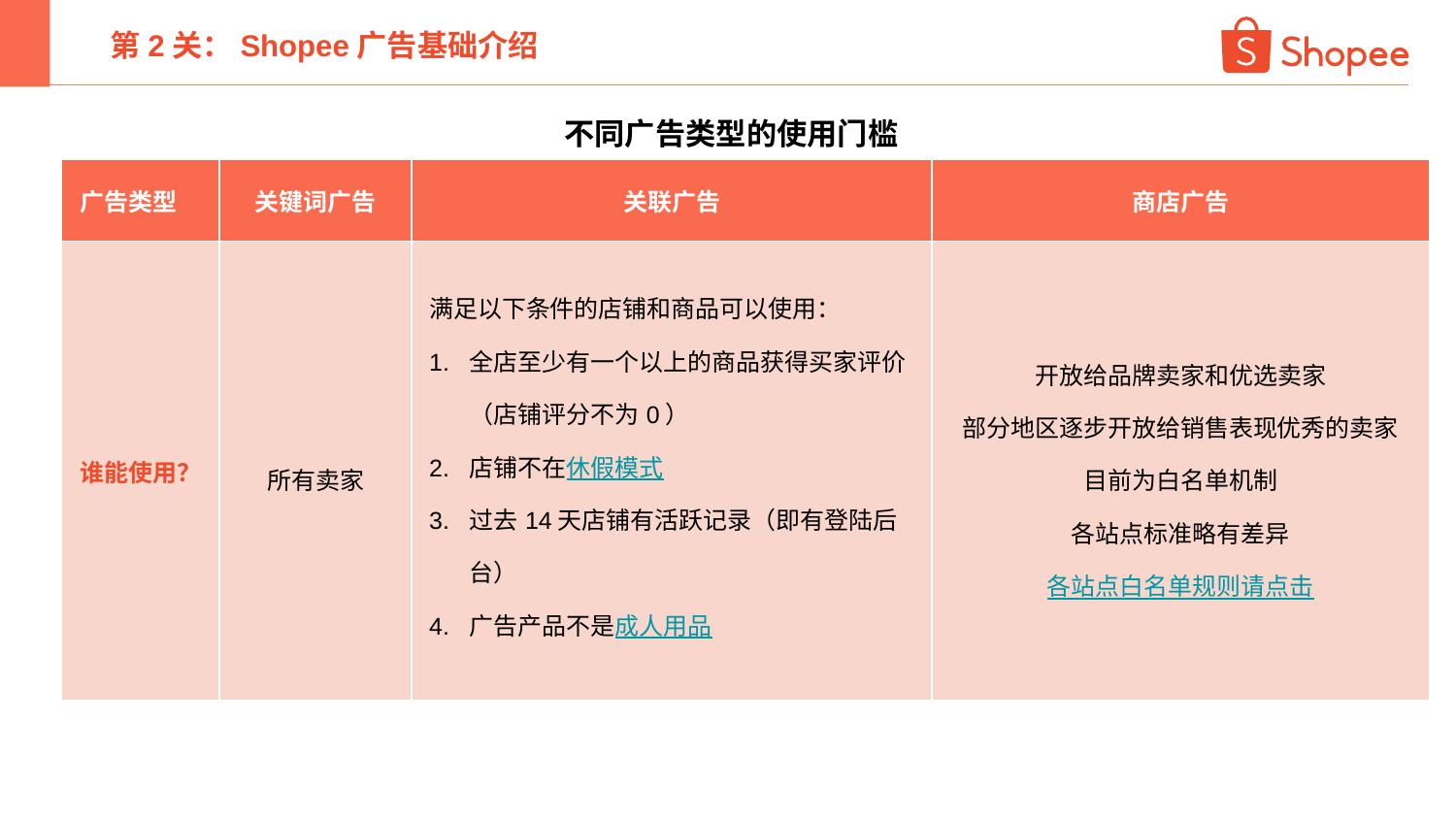

第2关：Shopee广告基础介绍
不同广告类型的使用门槛
| 广告类型 | 关键词广告 | 关联广告 | 商店广告 |
| --- | --- | --- | --- |
| 谁能使用？ | 所有卖家 | 满足以下条件的店铺和商品可以使用： 全店至少有一个以上的商品获得买家评价（店铺评分不为0） 店铺不在休假模式 过去14天店铺有活跃记录（即有登陆后台） 广告产品不是成人用品 | 开放给品牌卖家和优选卖家 部分地区逐步开放给销售表现优秀的卖家 目前为白名单机制 各站点标准略有差异 各站点白名单规则请点击 |
13